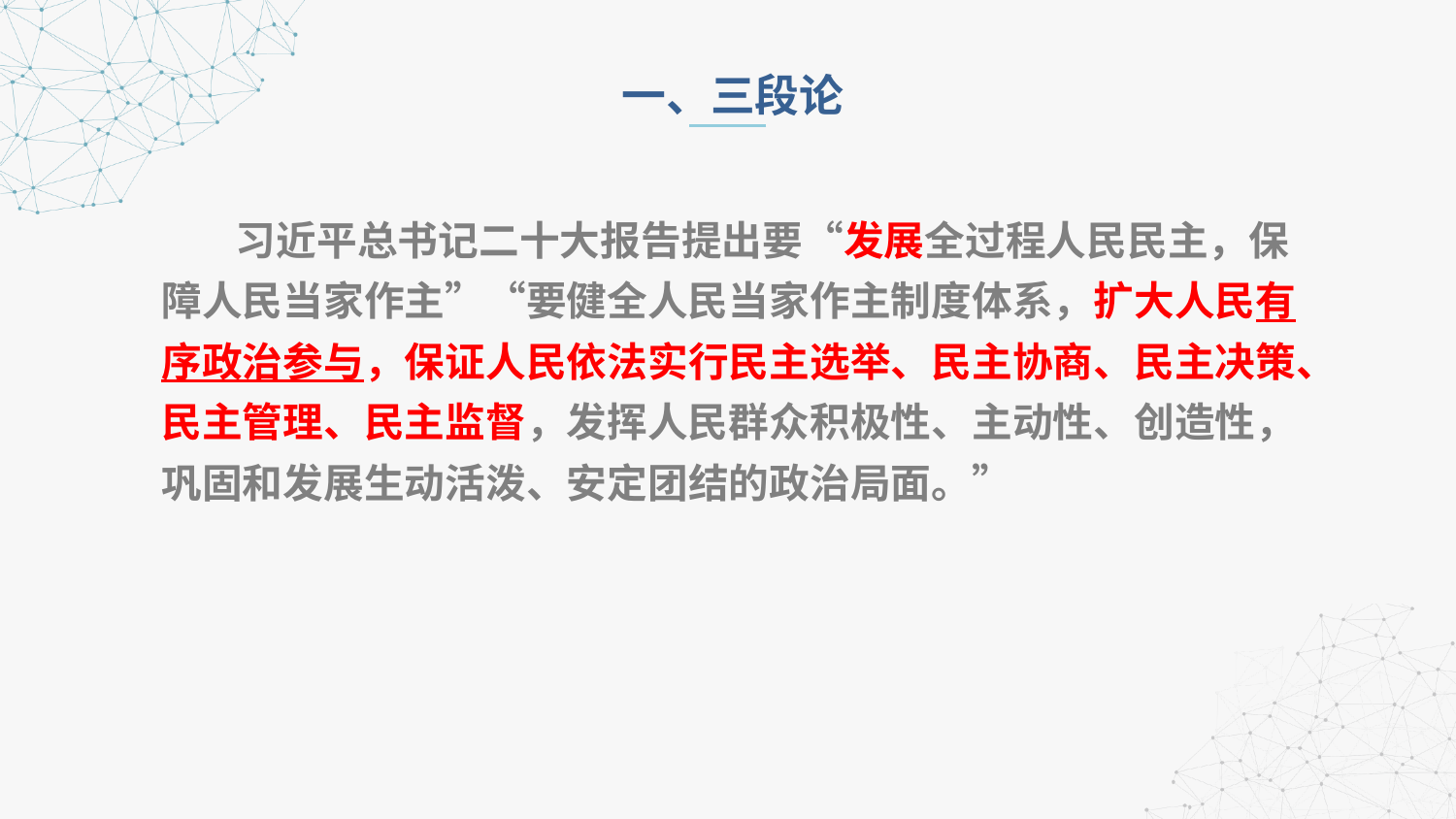

一、三段论
       习近平总书记二十大报告提出要“发展全过程人民民主，保障人民当家作主”“要健全人民当家作主制度体系，扩大人民有序政治参与，保证人民依法实行民主选举、民主协商、民主决策、民主管理、民主监督，发挥人民群众积极性、主动性、创造性，巩固和发展生动活泼、安定团结的政治局面。”